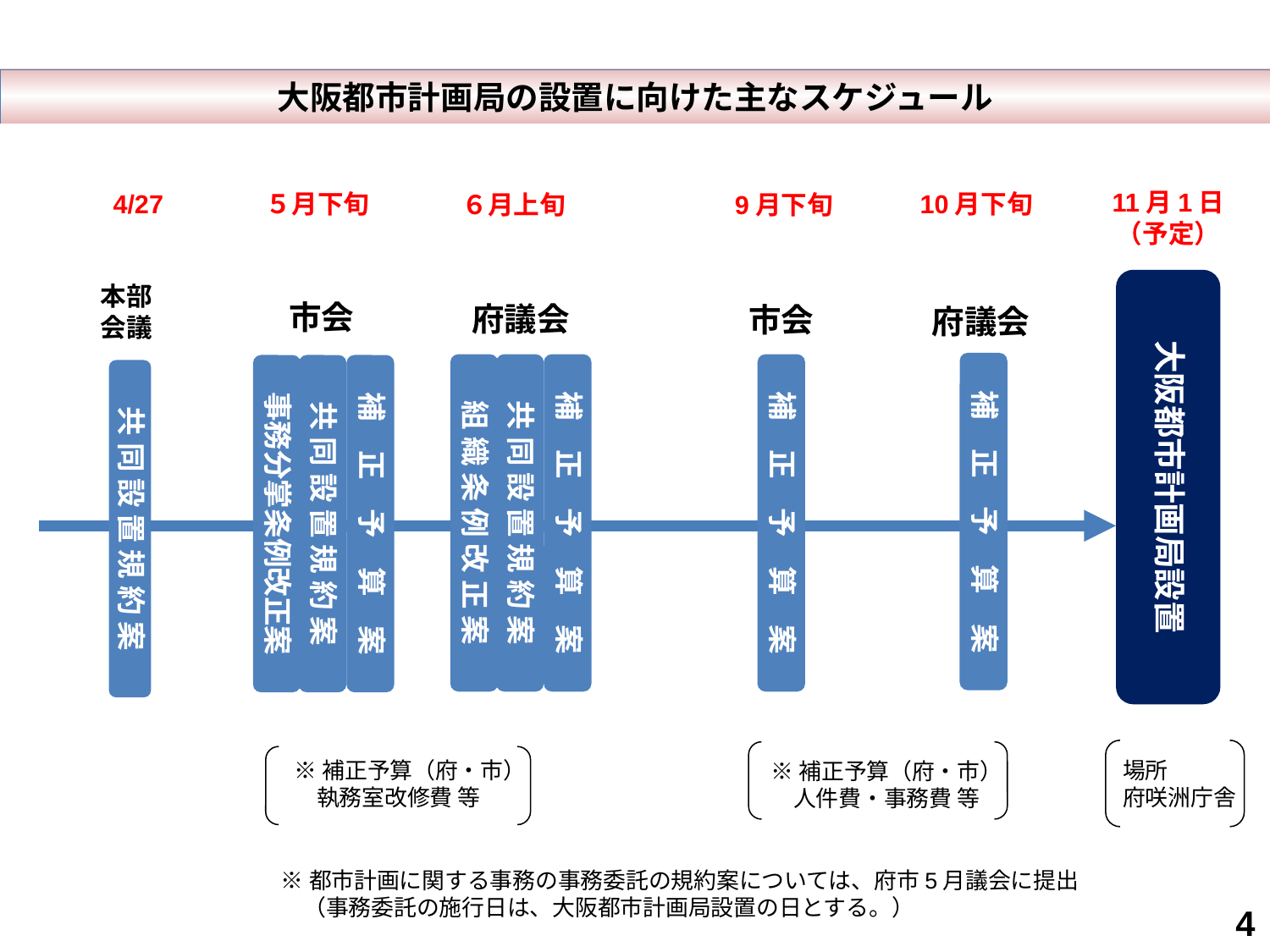

大阪都市計画局の設置に向けた主なスケジュール
11月1日
（予定）
4/27
５月下旬
10月下旬
9月下旬
６月上旬
大阪都市計画局設置
本部
会議
市会
府議会
市会
府議会
補　正　予　算　案
組 織 条 例 改 正 案
共 同 設 置 規 約 案
補　正　予　算　案
補　正　予　算　案
事務分掌条例改正案
共 同 設 置 規 約 案
補　正　予　算　案
共 同 設 置 規 約 案

場所
府咲洲庁舎
※補正予算（府・市）
　執務室改修費 等
※補正予算（府・市）
　人件費・事務費 等
※都市計画に関する事務の事務委託の規約案については、府市5月議会に提出
　（事務委託の施行日は、大阪都市計画局設置の日とする。）
 4